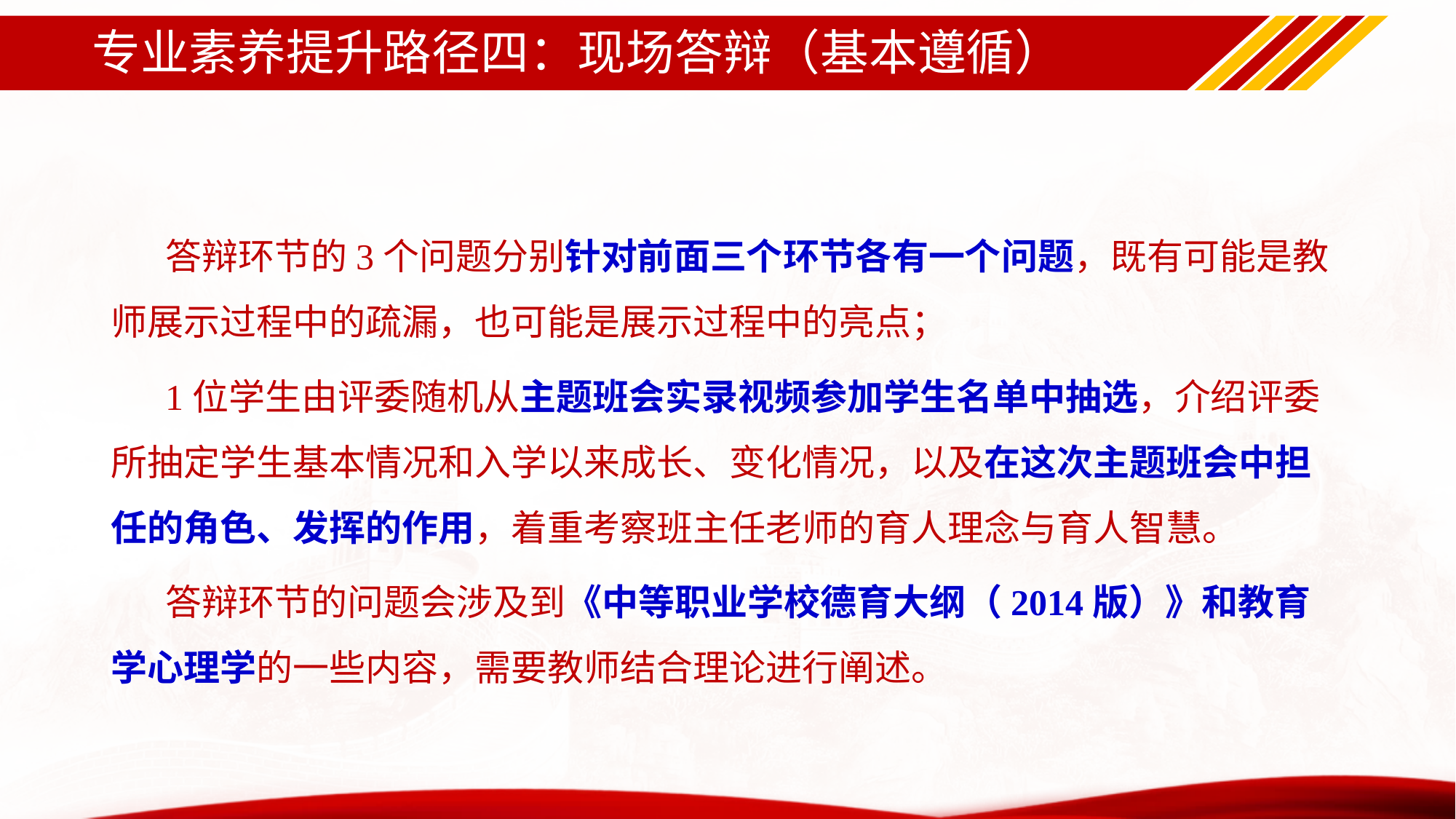

# 专业素养提升路径四：现场答辩（基本遵循）
答辩环节的3个问题分别针对前面三个环节各有一个问题，既有可能是教师展示过程中的疏漏，也可能是展示过程中的亮点；
1位学生由评委随机从主题班会实录视频参加学生名单中抽选，介绍评委所抽定学生基本情况和入学以来成长、变化情况，以及在这次主题班会中担任的角色、发挥的作用，着重考察班主任老师的育人理念与育人智慧。
答辩环节的问题会涉及到《中等职业学校德育大纲（2014版）》和教育学心理学的一些内容，需要教师结合理论进行阐述。